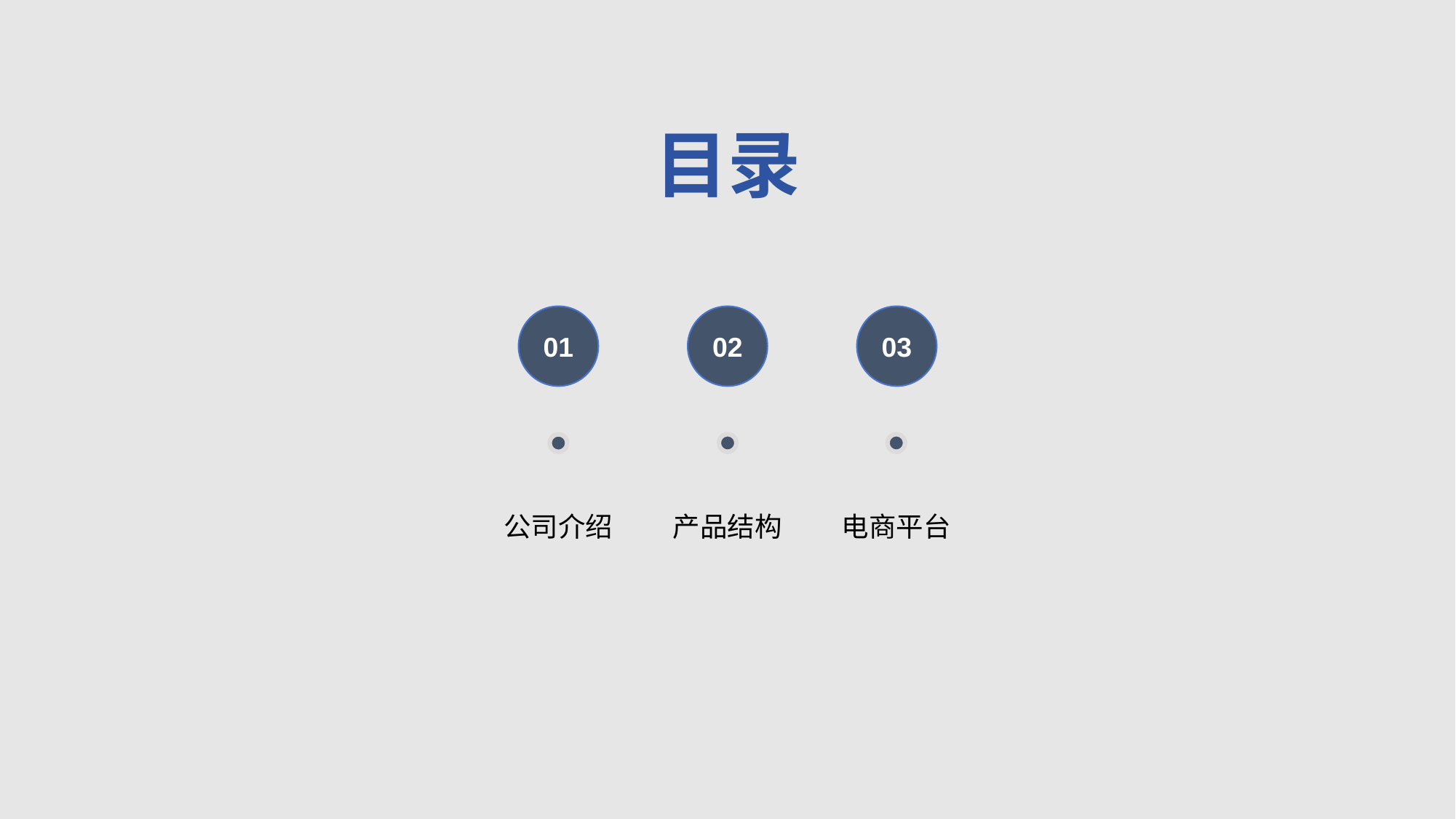

目录
01
02
03

公司介绍
产品结构
电商平台